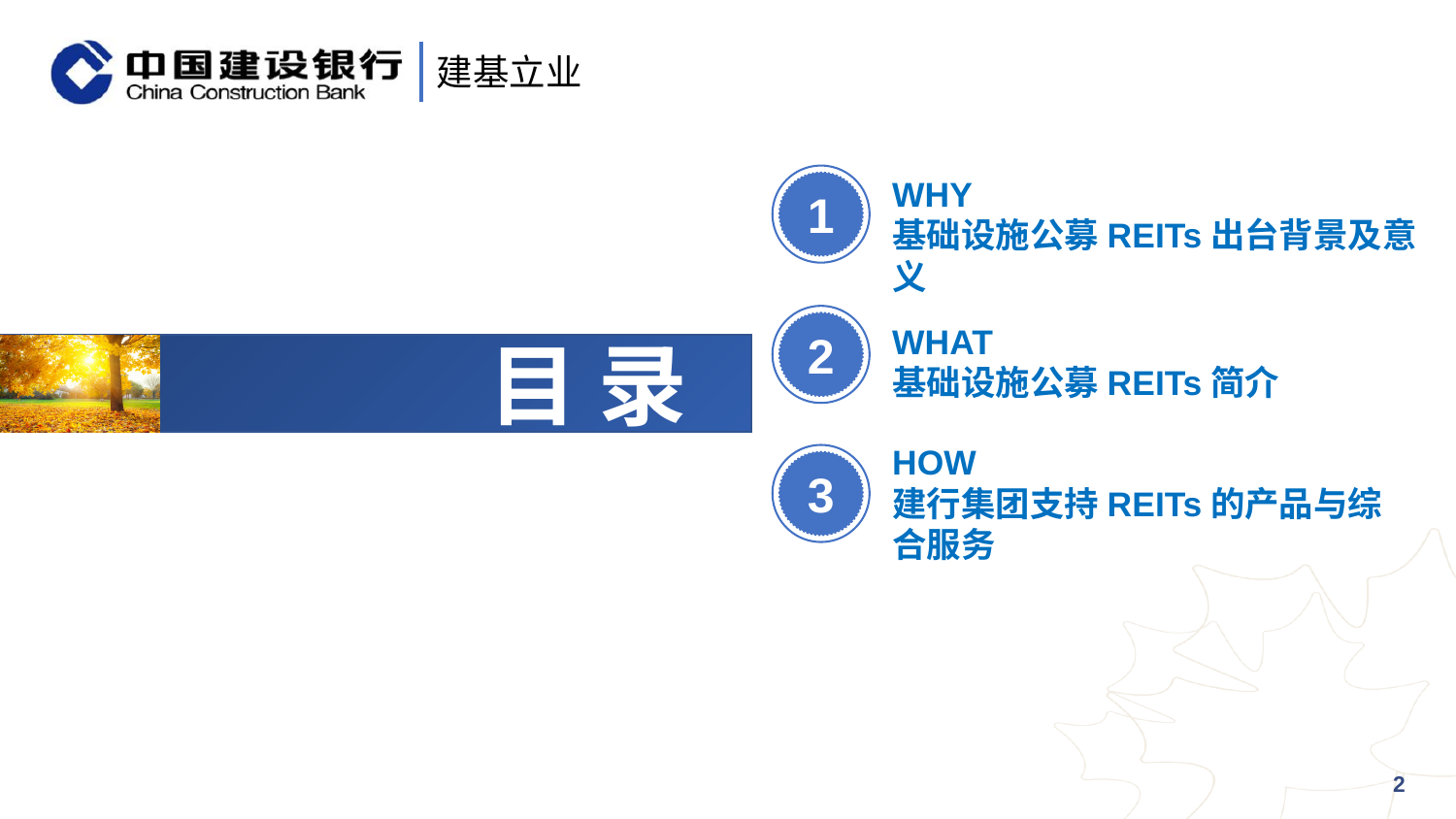

WHY
基础设施公募REITs出台背景及意义

1

2
WHAT
基础设施公募REITs简介
# 目 录
HOW
建行集团支持REITs的产品与综合服务

3
2